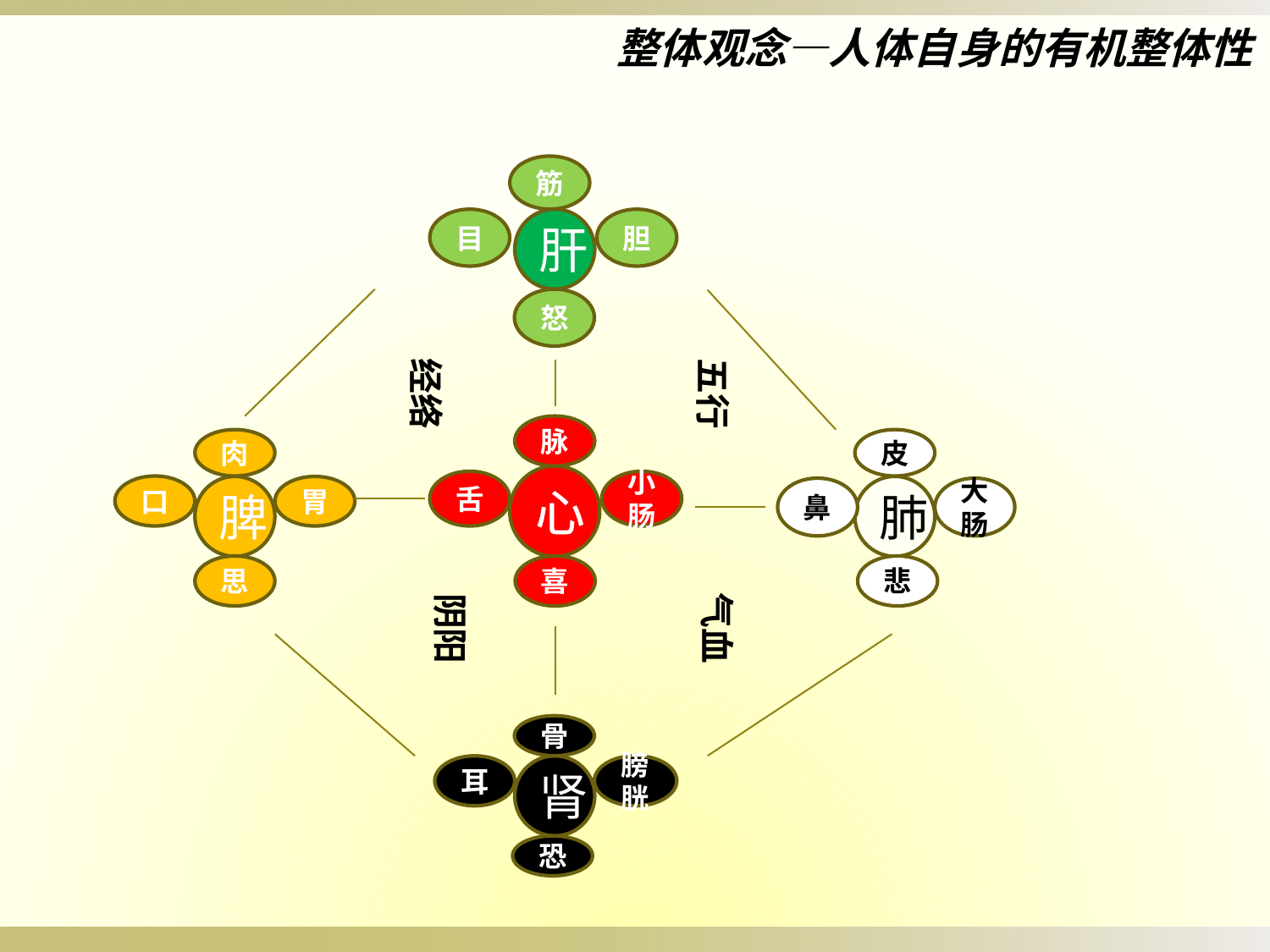

整体观念—人体自身的有机整体性
筋
目
肝
胆
怒
经络
五行
脉
肉
皮
心
舌
小肠
口
脾
胃
肺
鼻
大肠
思
喜
悲
气血
阴阳
骨
膀胱
耳
肾
恐